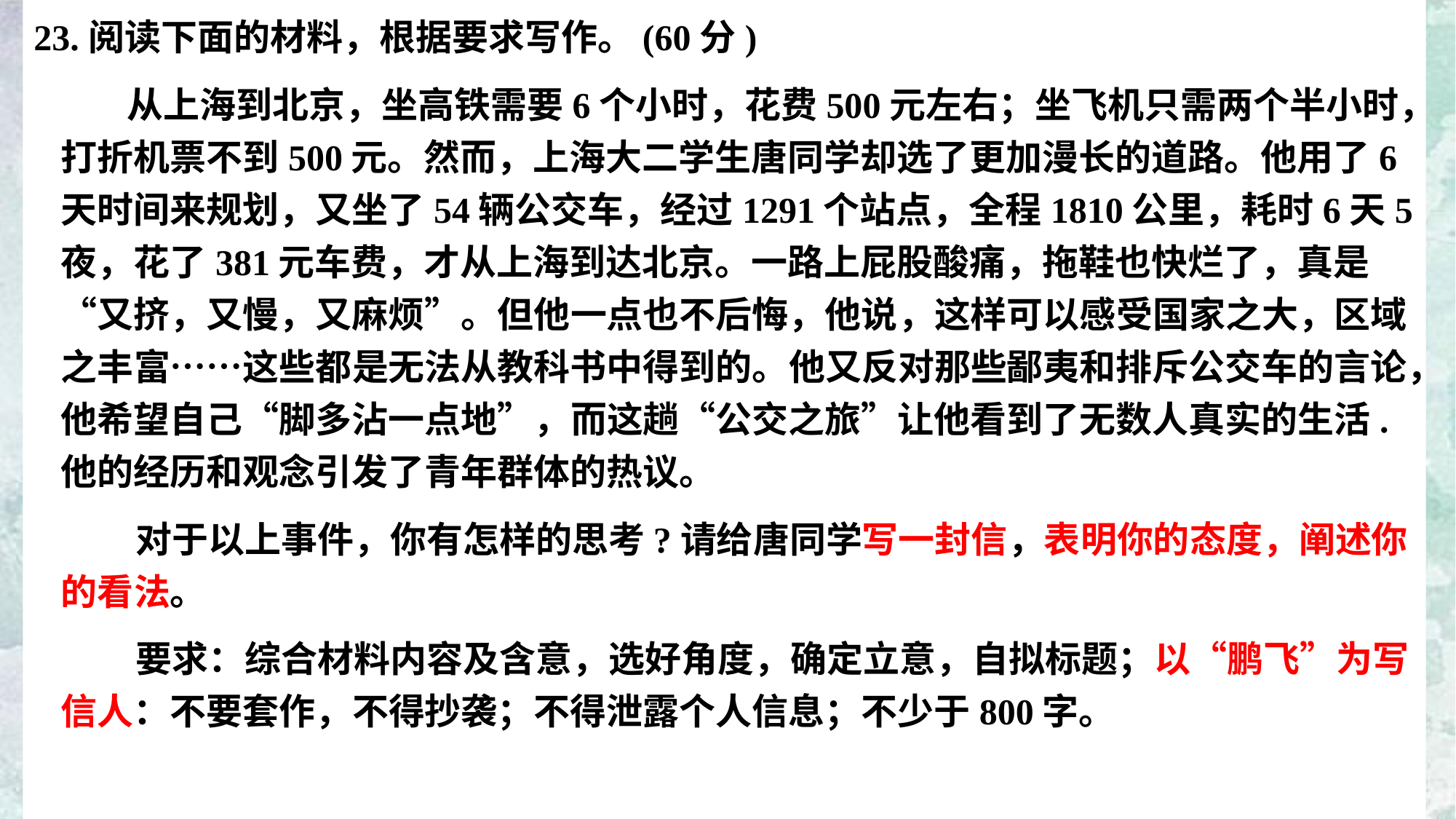

23.阅读下面的材料，根据要求写作。(60分)
       从上海到北京，坐高铁需要6个小时，花费500元左右；坐飞机只需两个半小时，打折机票不到500元。然而，上海大二学生唐同学却选了更加漫长的道路。他用了6天时间来规划，又坐了54辆公交车，经过1291个站点，全程1810公里，耗时6天5夜，花了381元车费，才从上海到达北京。一路上屁股酸痛，拖鞋也快烂了，真是“又挤，又慢，又麻烦”。但他一点也不后悔，他说，这样可以感受国家之大，区域之丰富……这些都是无法从教科书中得到的。他又反对那些鄙夷和排斥公交车的言论，他希望自己“脚多沾一点地”，而这趟“公交之旅”让他看到了无数人真实的生活.他的经历和观念引发了青年群体的热议。
        对于以上事件，你有怎样的思考?请给唐同学写一封信，表明你的态度，阐述你的看法。
        要求：综合材料内容及含意，选好角度，确定立意，自拟标题；以“鹏飞”为写信人：不要套作，不得抄袭；不得泄露个人信息；不少于800字。